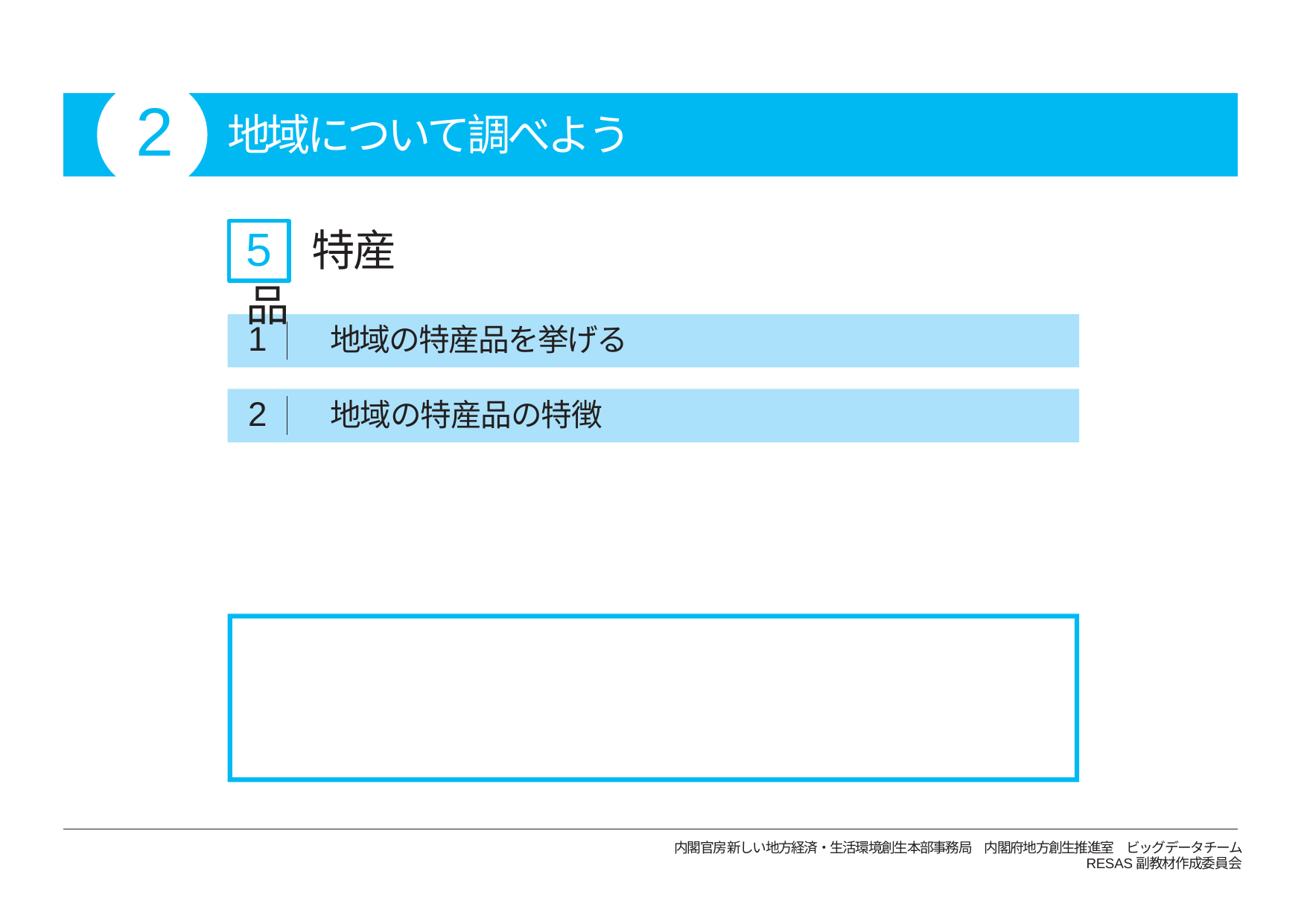

# 2

地域について調べよう

5	特産品

1	地域の特産品を挙げる

2	地域の特産品の特徴

内閣官房新しい地方経済・生活環境創生本部事務局　内閣府地方創生推進室　ビッグデータチーム
RESAS副教材作成委員会